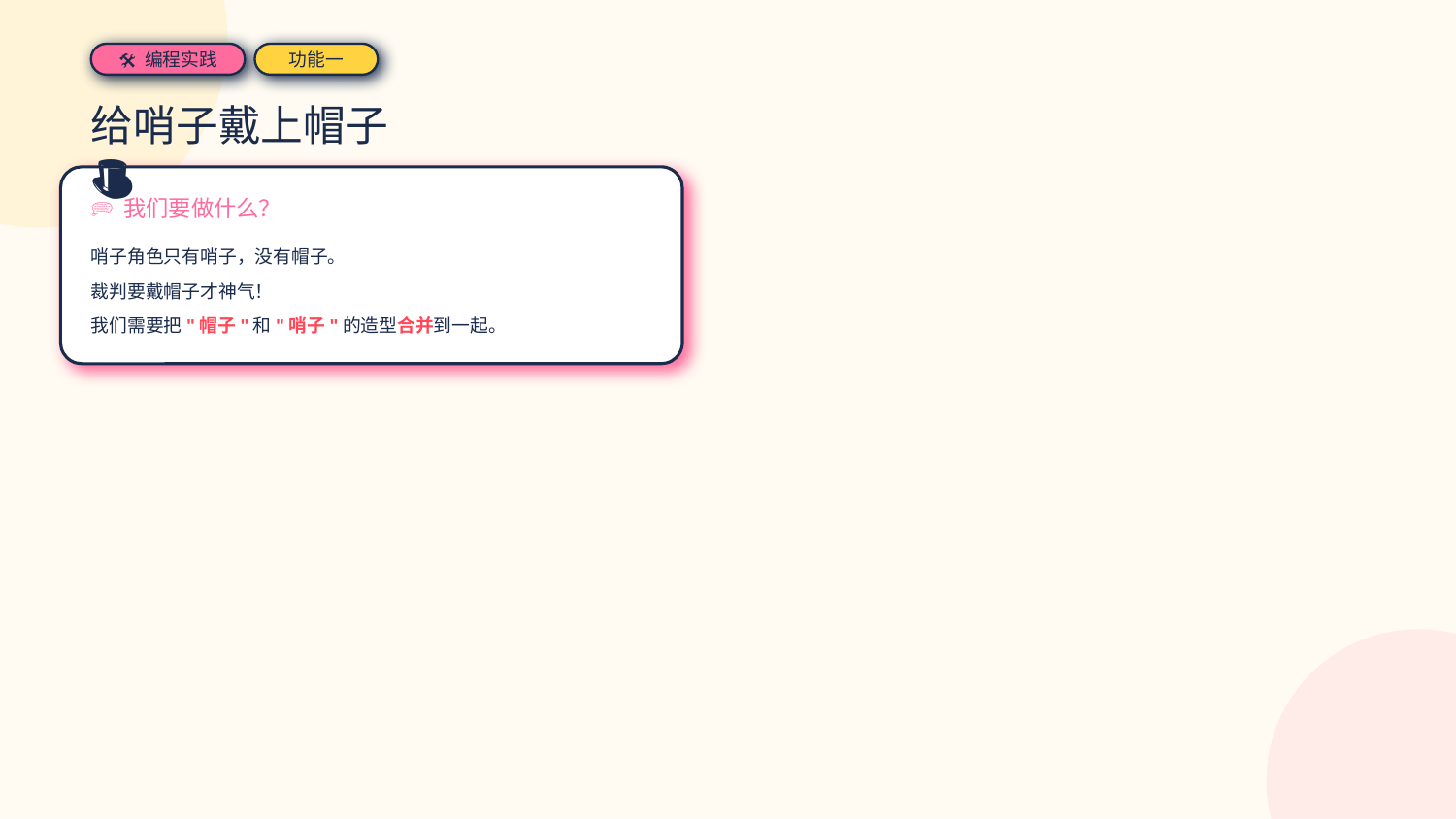

🛠 编程实践
功能一
给哨子戴上帽子 🎩

💭 我们要做什么？
哨子角色只有哨子，没有帽子。
裁判要戴帽子才神气！
我们需要把"帽子"和"哨子"的造型合并到一起。